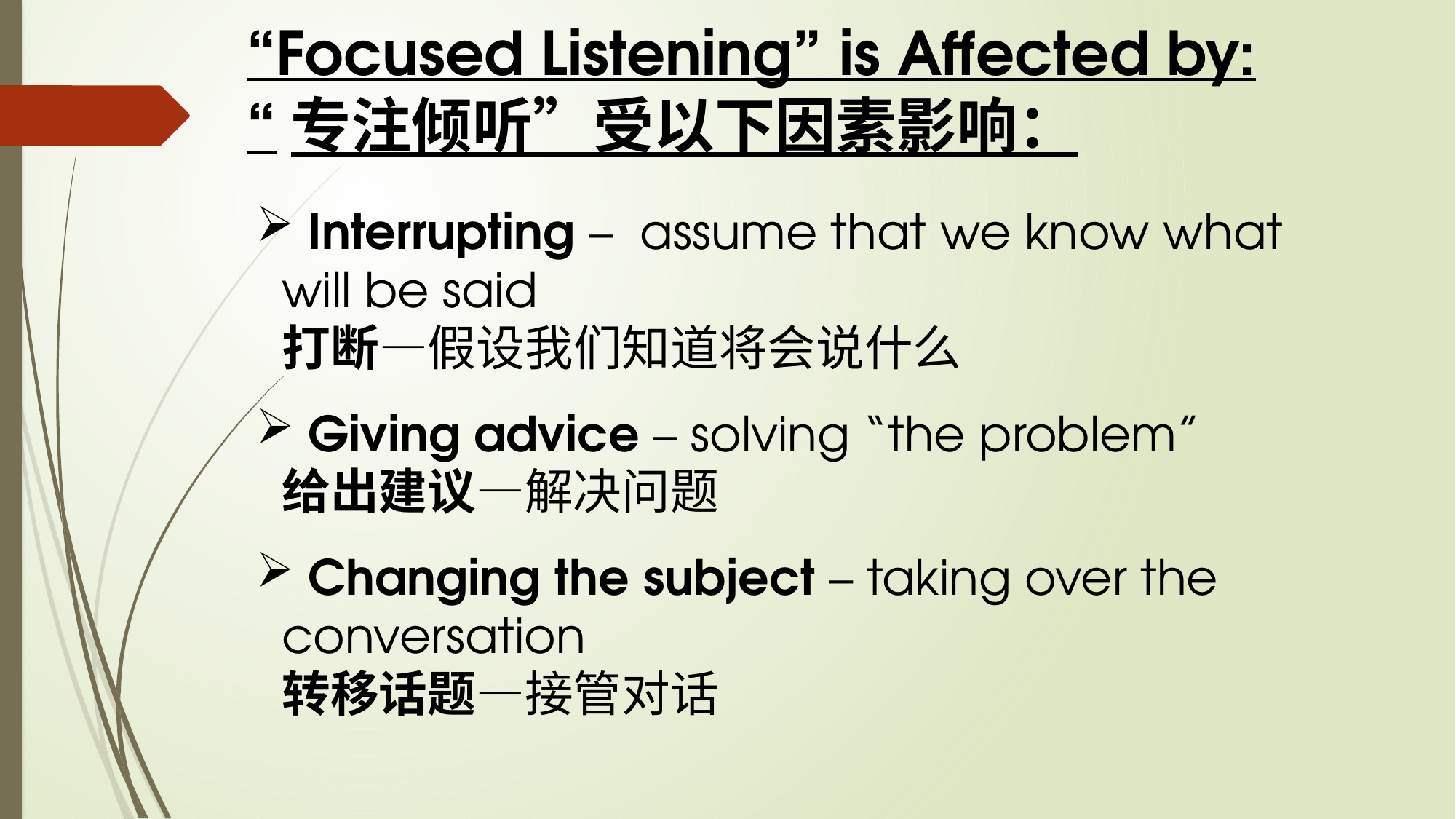

“Focused Listening” is Affected by:
“专注倾听”受以下因素影响：
 Interrupting –  assume that we know what will be said
打断—假设我们知道将会说什么
 Giving advice – solving “the problem”
给出建议—解决问题
 Changing the subject – taking over the conversation
转移话题—接管对话